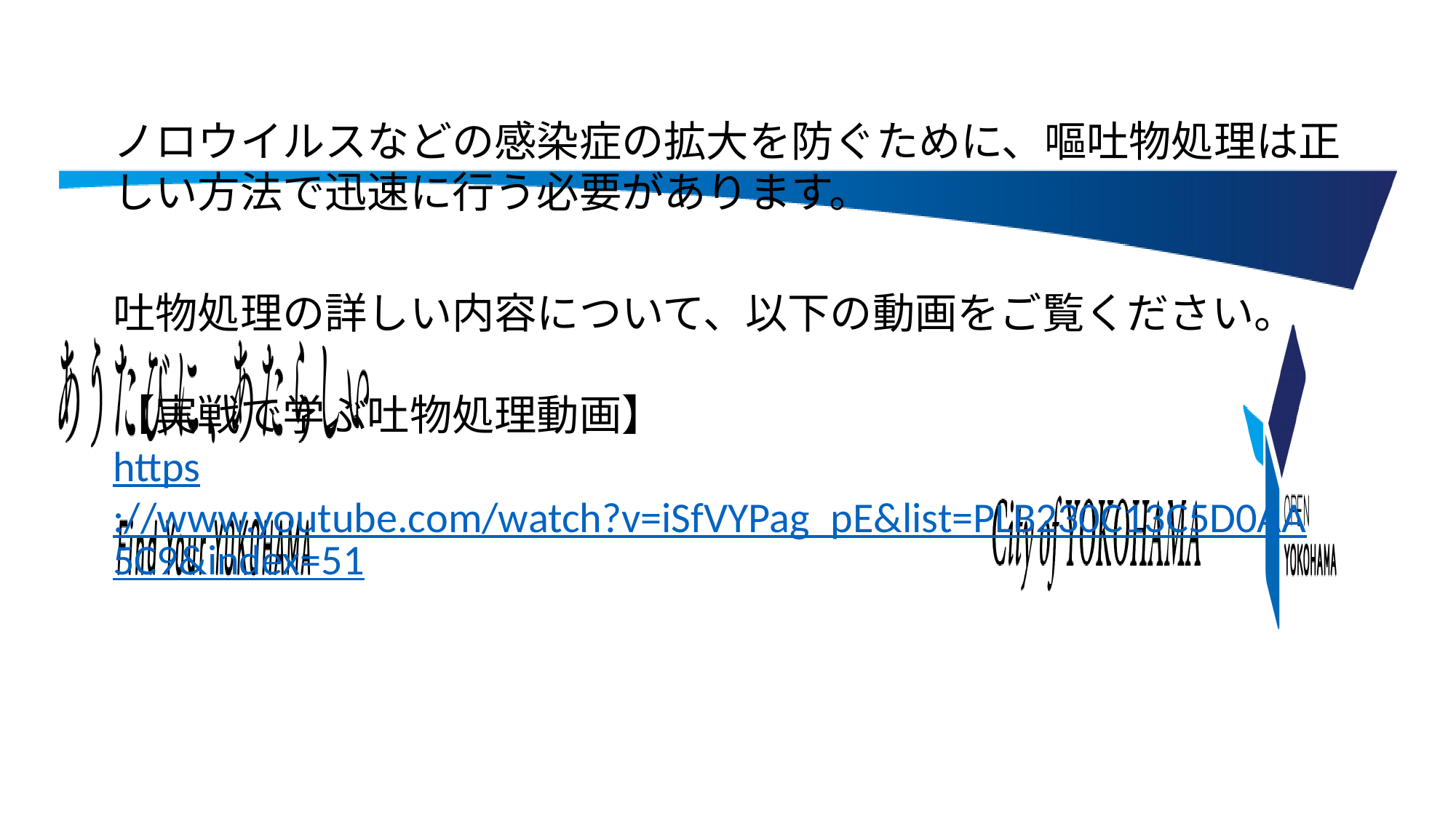

ノロウイルスなどの感染症の拡大を防ぐために、嘔吐物処理は正しい方法で迅速に行う必要があります。
吐物処理の詳しい内容について、以下の動画をご覧ください。

【実戦で学ぶ吐物処理動画】
https://www.youtube.com/watch?v=iSfVYPag_pE&list=PLB230C13C5D0AA5C9&index=51